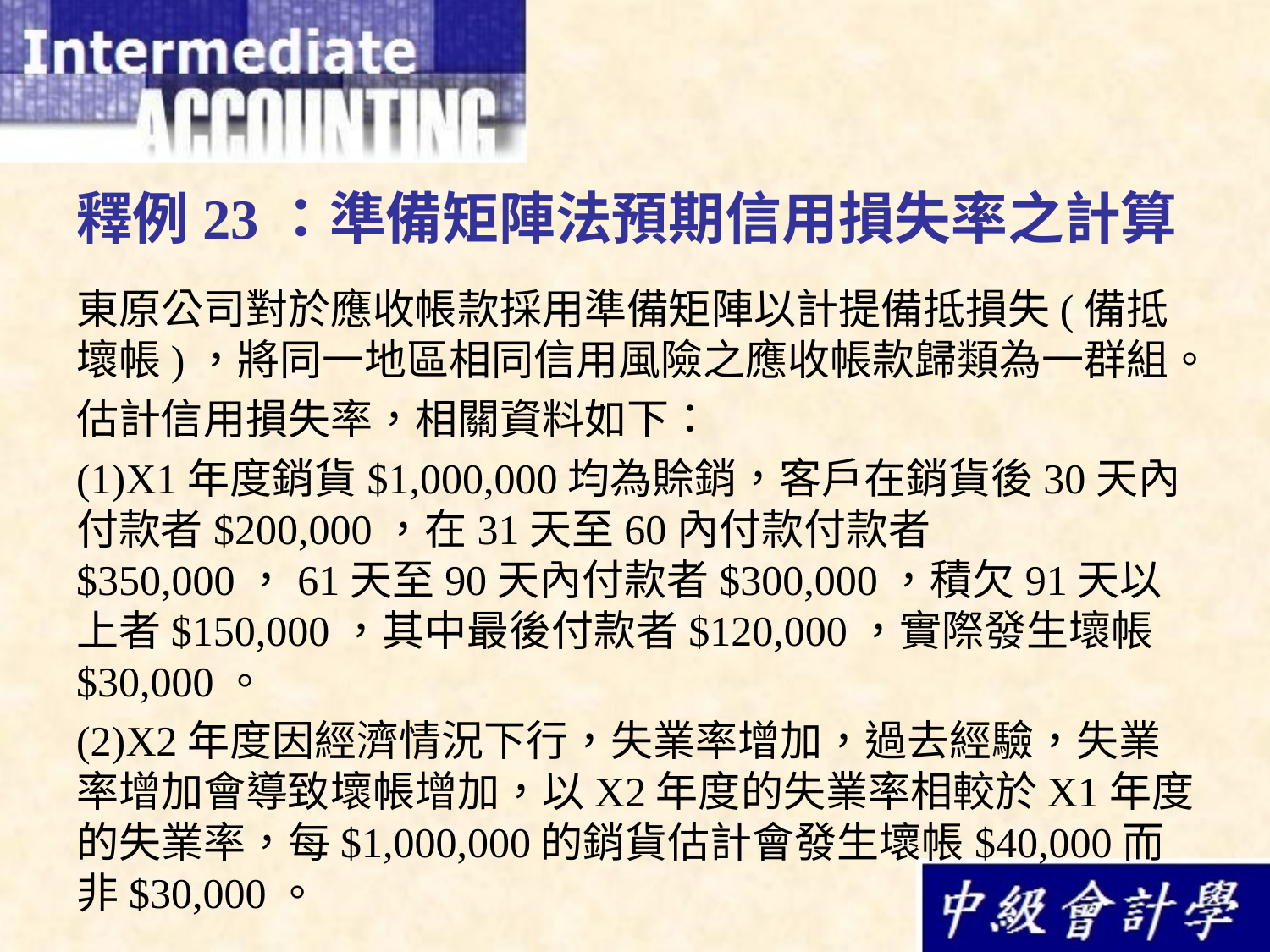

# 釋例23：準備矩陣法預期信用損失率之計算
東原公司對於應收帳款採用準備矩陣以計提備抵損失(備抵壞帳)，將同一地區相同信用風險之應收帳款歸類為一群組。
估計信用損失率，相關資料如下：
(1)X1年度銷貨$1,000,000均為賒銷，客戶在銷貨後30天內付款者$200,000，在31天至60內付款付款者$350,000，61天至90天內付款者$300,000，積欠91天以上者$150,000，其中最後付款者$120,000，實際發生壞帳$30,000。
(2)X2年度因經濟情況下行，失業率增加，過去經驗，失業率增加會導致壞帳增加，以X2年度的失業率相較於X1年度的失業率，每$1,000,000的銷貨估計會發生壞帳$40,000而非$30,000。